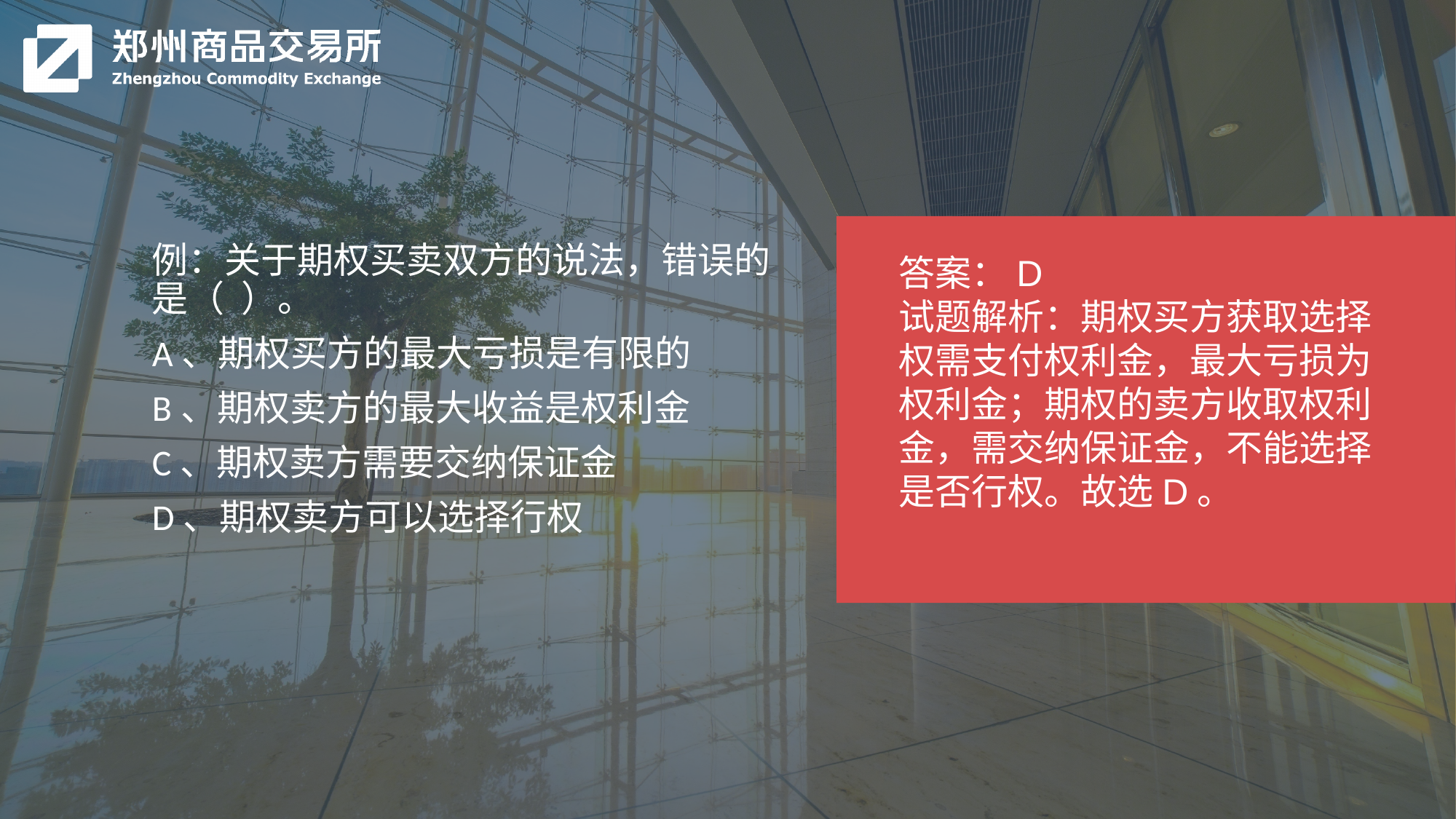

例：关于期权买卖双方的说法，错误的是（  ）。
A、期权买方的最大亏损是有限的
B、期权卖方的最大收益是权利金
C、期权卖方需要交纳保证金
D、期权卖方可以选择行权

答案：D
试题解析：期权买方获取选择权需支付权利金，最大亏损为权利金；期权的卖方收取权利金，需交纳保证金，不能选择是否行权。故选D。